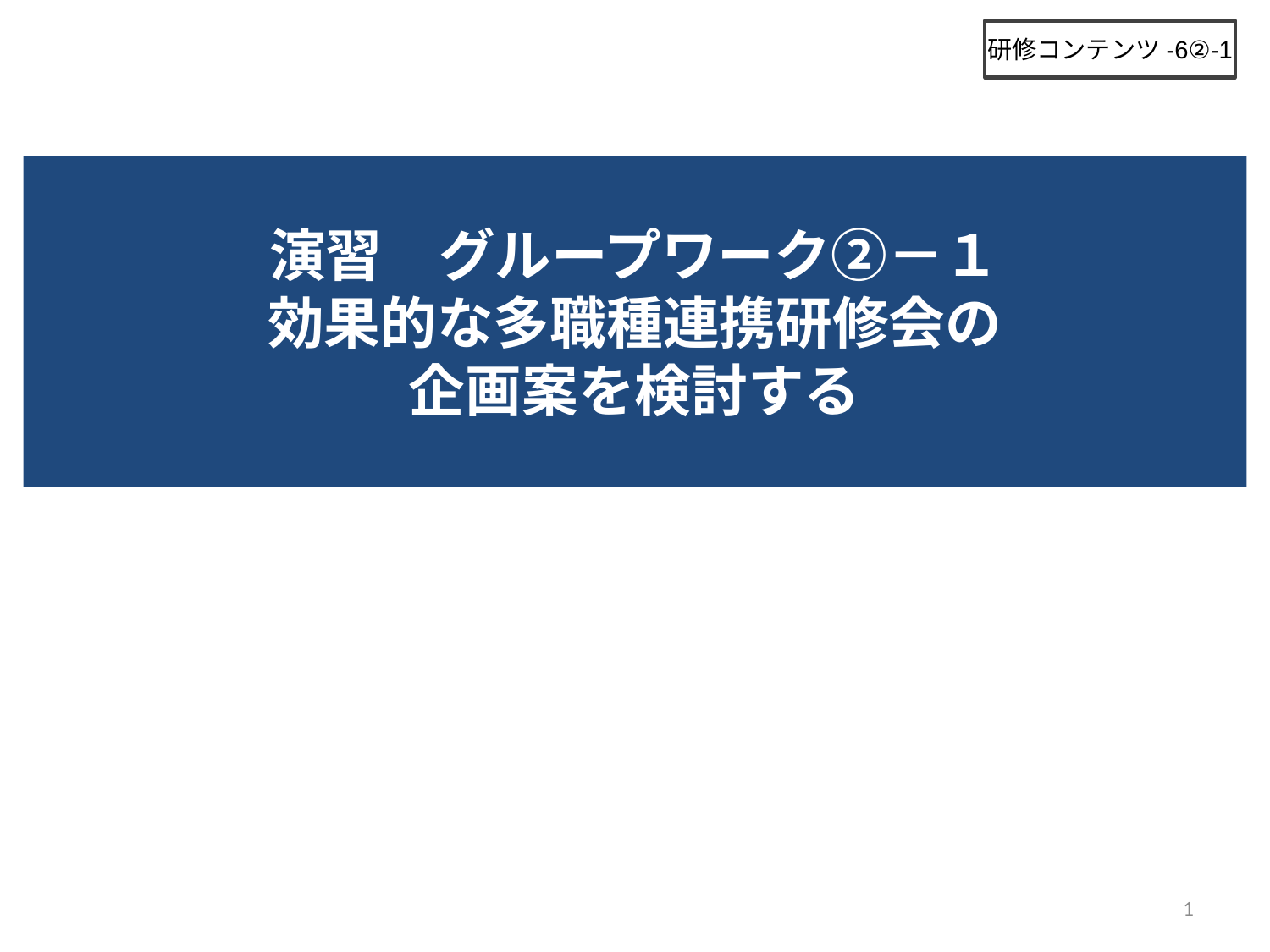

研修コンテンツ-6②-1
# 演習　グループワーク②－１ 効果的な多職種連携研修会の 企画案を検討する

1